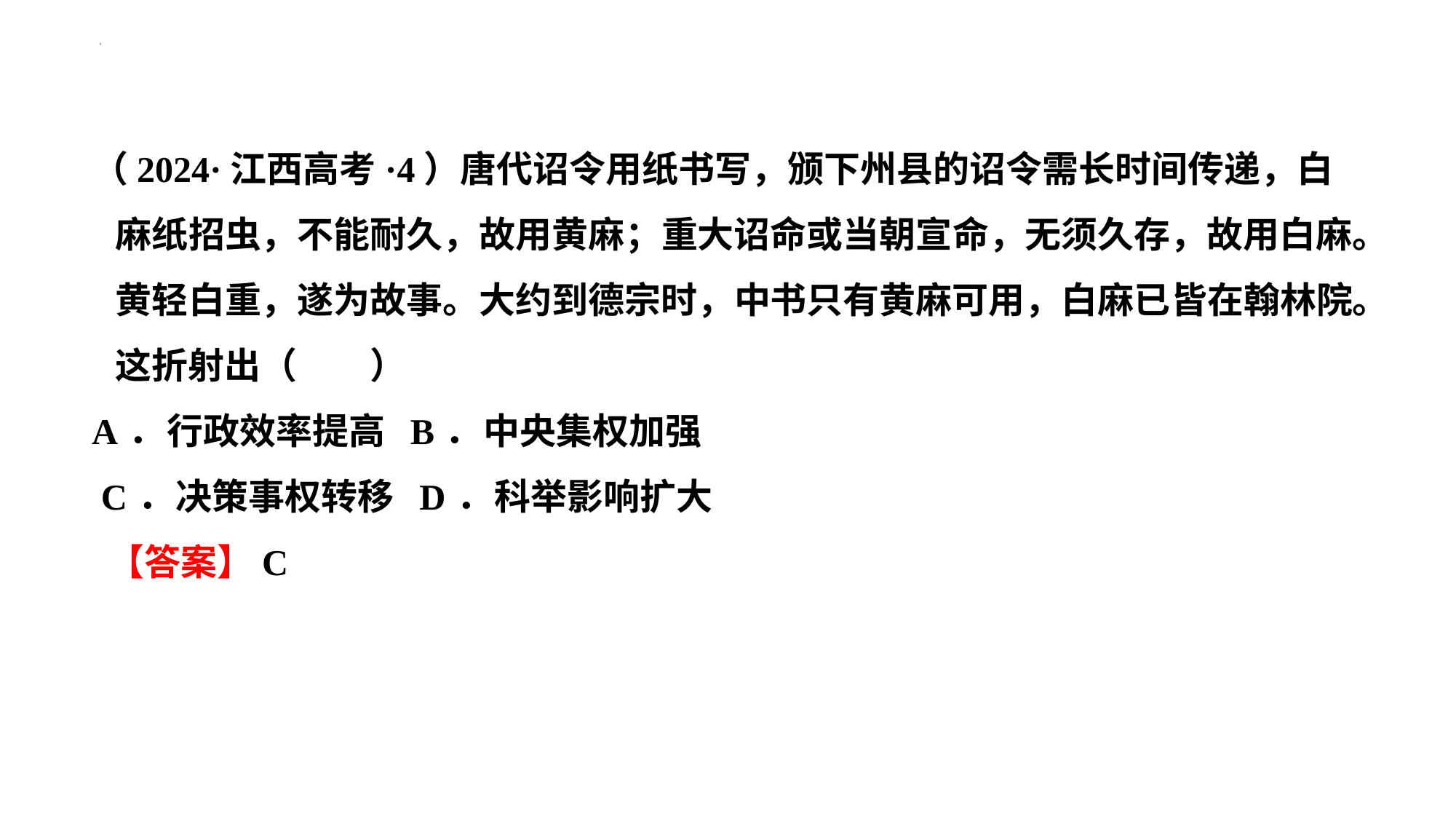

（2024·江西高考·4）唐代诏令用纸书写，颁下州县的诏令需长时间传递，白麻纸招虫，不能耐久，故用黄麻；重大诏命或当朝宣命，无须久存，故用白麻。黄轻白重，遂为故事。大约到德宗时，中书只有黄麻可用，白麻已皆在翰林院。这折射出（　　）
A．行政效率提高  B．中央集权加强
 C．决策事权转移  D．科举影响扩大
【答案】C